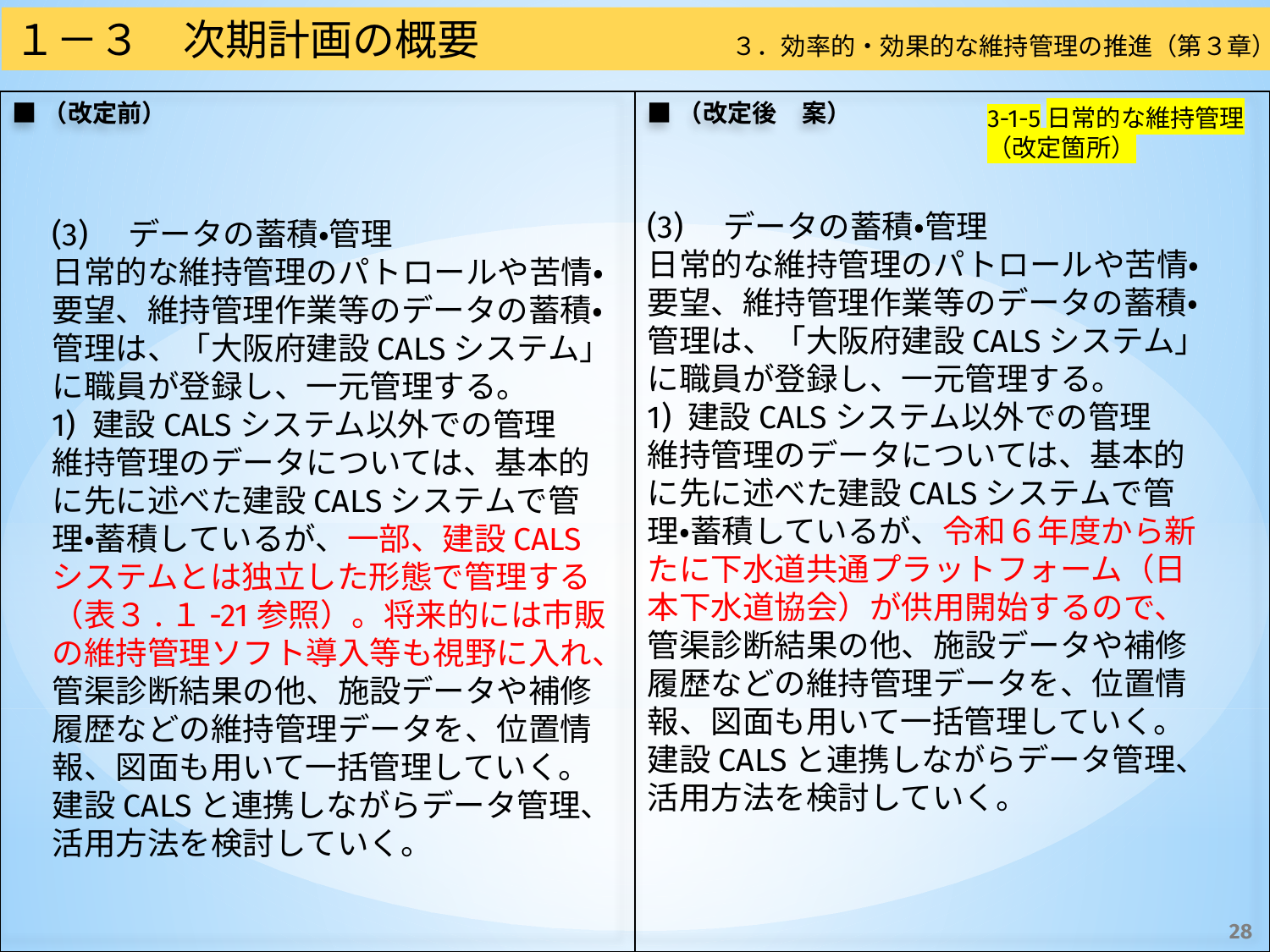

１－３　次期計画の概要
３．効率的・効果的な維持管理の推進（第３章）
■（改定前）

■（改定後　案）

3-1-5日常的な維持管理
（改定箇所）

(3)　データの蓄積・管理
日常的な維持管理のパトロールや苦情・要望、維持管理作業等のデータの蓄積・管理は、「大阪府建設CALSシステム」に職員が登録し、一元管理する。
1) 建設CALSシステム以外での管理
維持管理のデータについては、基本的に先に述べた建設CALSシステムで管理・蓄積しているが、令和６年度から新たに下水道共通プラットフォーム（日本下水道協会）が供用開始するので、管渠診断結果の他、施設データや補修履歴などの維持管理データを、位置情報、図面も用いて一括管理していく。建設CALSと連携しながらデータ管理、活用方法を検討していく。
(3)　データの蓄積・管理
日常的な維持管理のパトロールや苦情・要望、維持管理作業等のデータの蓄積・管理は、「大阪府建設CALSシステム」に職員が登録し、一元管理する。
1) 建設CALSシステム以外での管理
維持管理のデータについては、基本的に先に述べた建設CALSシステムで管理・蓄積しているが、一部、建設CALSシステムとは独立した形態で管理する（表３.１-21参照）。将来的には市販の維持管理ソフト導入等も視野に入れ、管渠診断結果の他、施設データや補修履歴などの維持管理データを、位置情報、図面も用いて一括管理していく。建設CALSと連携しながらデータ管理、活用方法を検討していく。
28